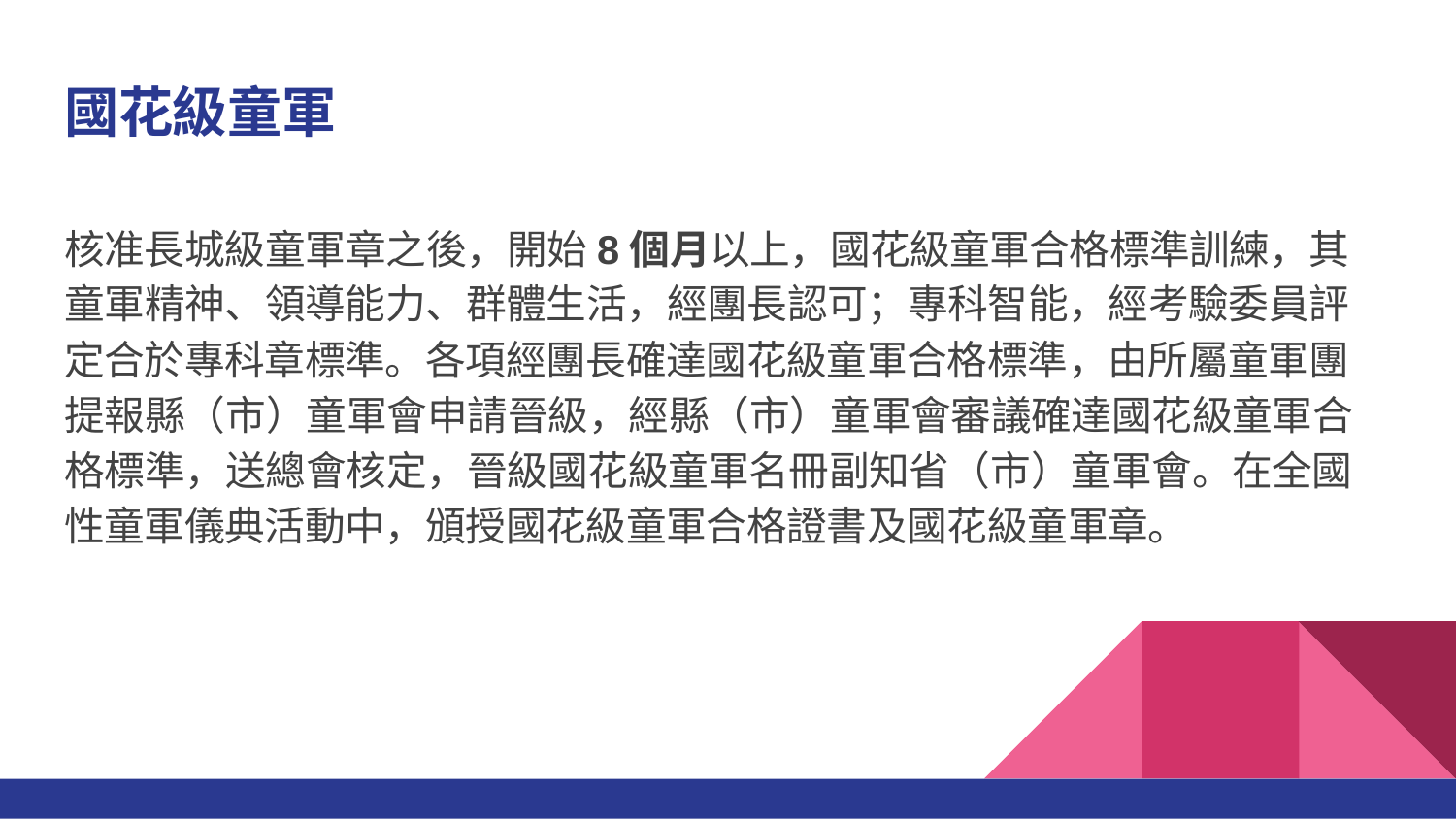

# 國花級童軍
核准長城級童軍章之後，開始8個月以上，國花級童軍合格標準訓練，其童軍精神、領導能力、群體生活，經團長認可；專科智能，經考驗委員評定合於專科章標準。各項經團長確達國花級童軍合格標準，由所屬童軍團提報縣（市）童軍會申請晉級，經縣（市）童軍會審議確達國花級童軍合格標準，送總會核定，晉級國花級童軍名冊副知省（市）童軍會。在全國性童軍儀典活動中，頒授國花級童軍合格證書及國花級童軍章。